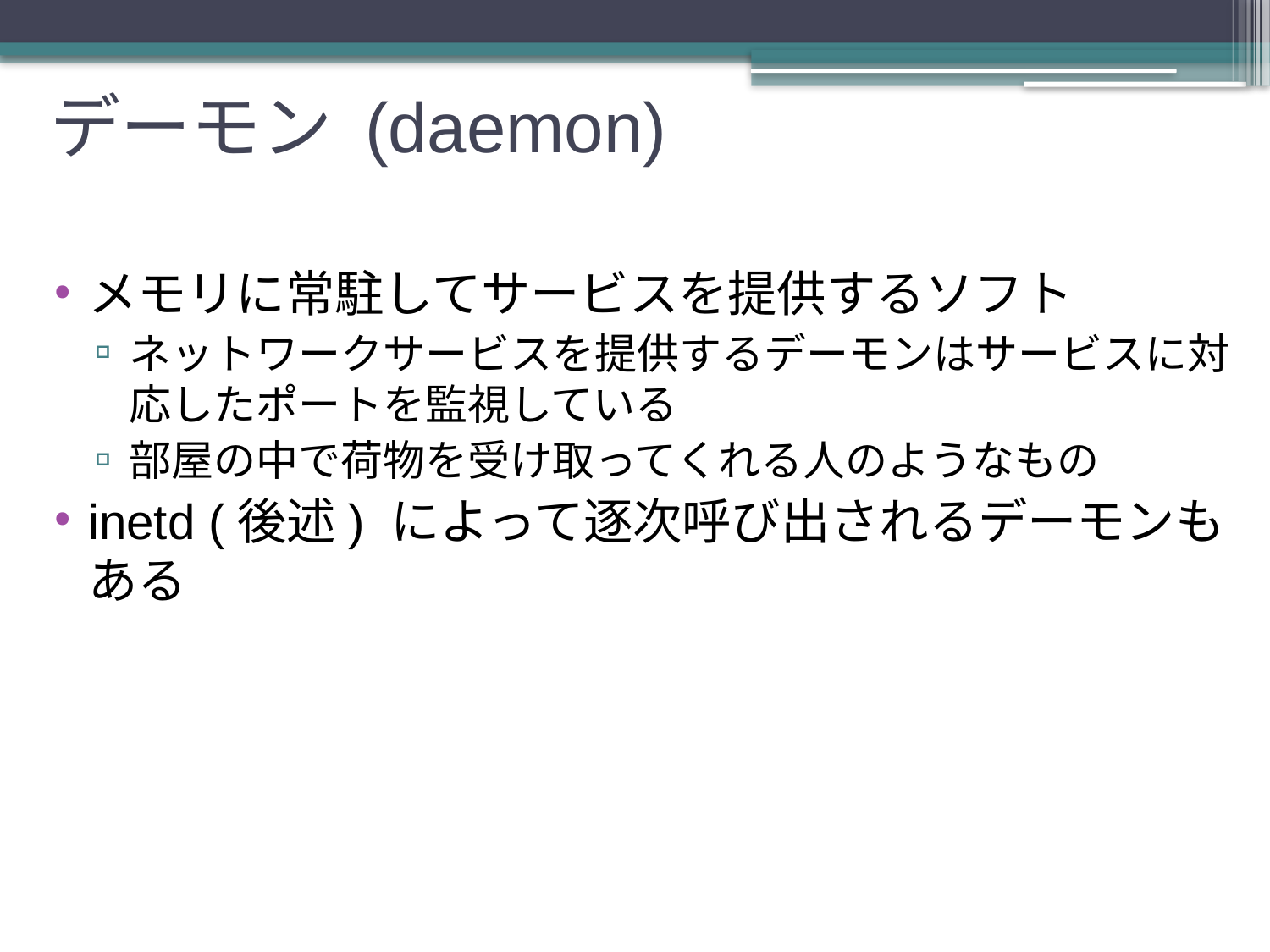

# デーモン (daemon)
メモリに常駐してサービスを提供するソフト
ネットワークサービスを提供するデーモンはサービスに対応したポートを監視している
部屋の中で荷物を受け取ってくれる人のようなもの
inetd (後述) によって逐次呼び出されるデーモンもある